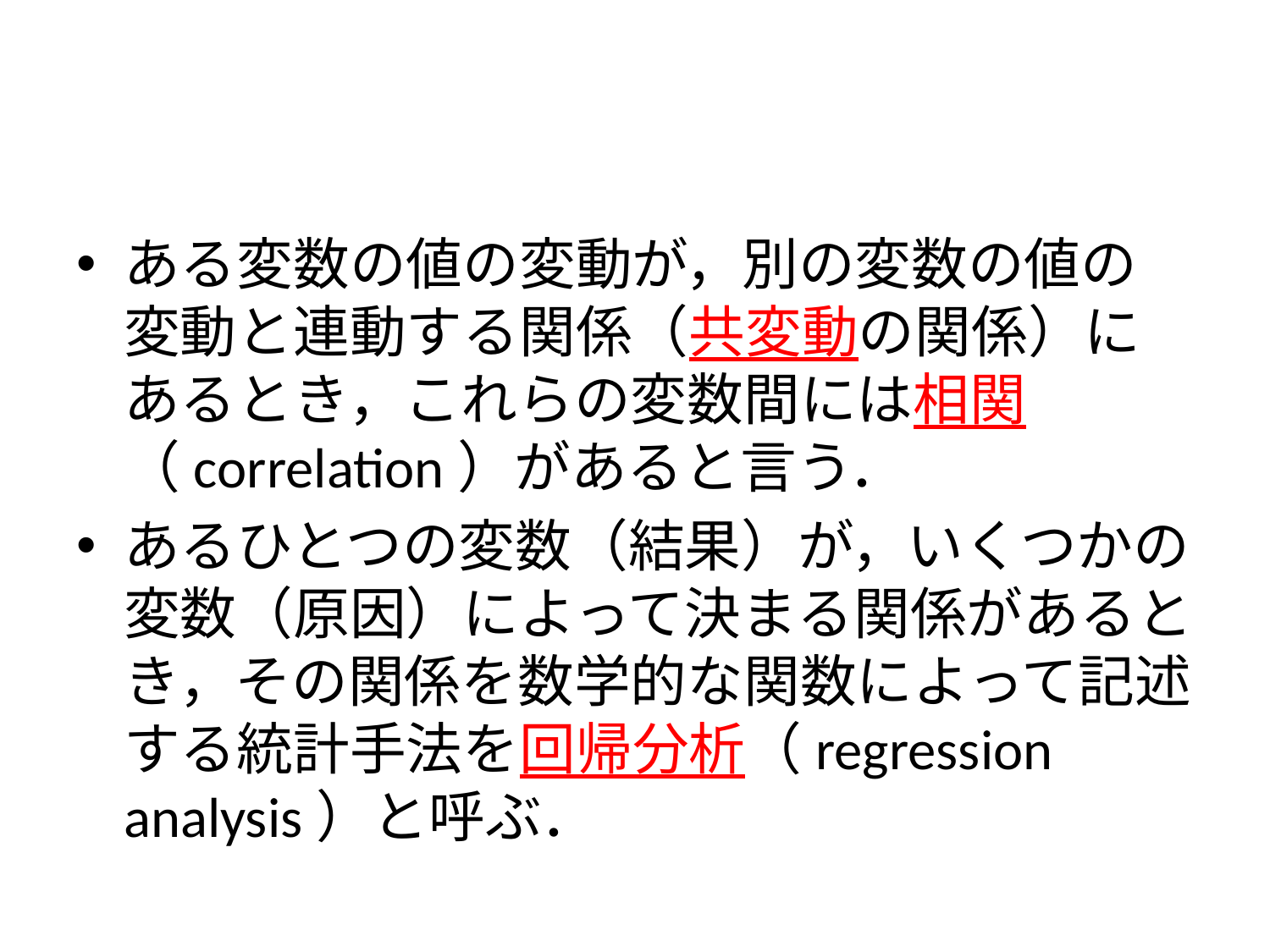

#
ある変数の値の変動が，別の変数の値の変動と連動する関係（共変動の関係）にあるとき，これらの変数間には相関（correlation）があると言う．
あるひとつの変数（結果）が，いくつかの変数（原因）によって決まる関係があるとき，その関係を数学的な関数によって記述する統計手法を回帰分析（regression analysis）と呼ぶ．